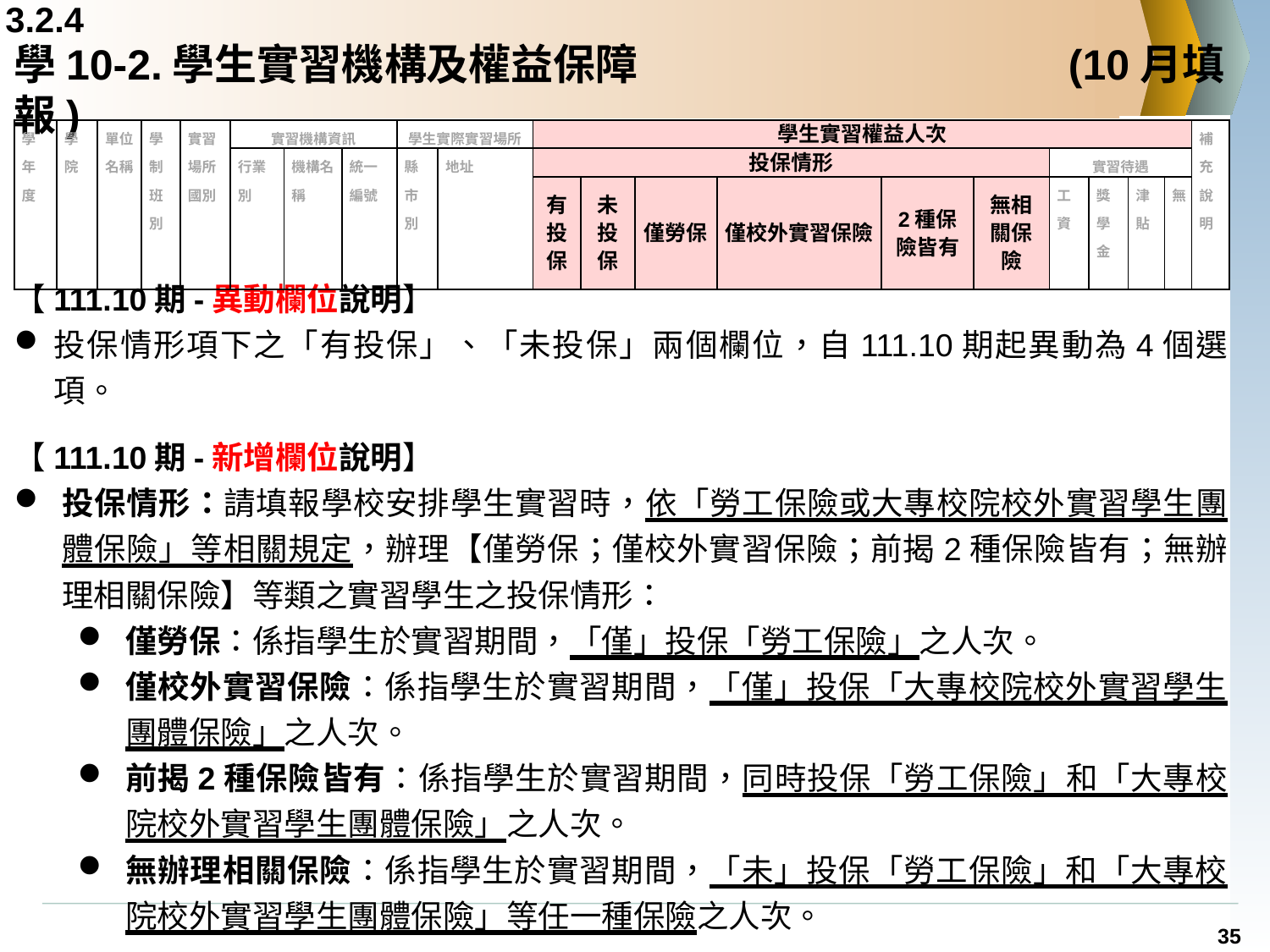

3.2.4
# 學10-2.學生實習機構及權益保障				   (10月填報)
| 學年度 | 學院 | 單位名稱 | 學制班別 | 實習場所國別 | 實習機構資訊 |  |  | 學生實際實習場所 |  | 學生實習權益人次 |  |  |  |  |  |  |  |  |  | 補充說明 |
| --- | --- | --- | --- | --- | --- | --- | --- | --- | --- | --- | --- | --- | --- | --- | --- | --- | --- | --- | --- | --- |
|  |  |  |  |  | 行業別 | 機構名稱 | 統一編號 | 縣市別 | 地址 | 投保情形 |  |  |  |  |  | 實習待遇 |  |  |  |  |
|  |  |  |  |  |  |  |  |  |  | 有投保 | 未投保 | 僅勞保 | 僅校外實習保險 | 2種保險皆有 | 無相關保險 | 工資 | 獎學金 | 津貼 | 無 |  |
【111.10期-異動欄位說明】
投保情形項下之「有投保」、「未投保」兩個欄位，自111.10期起異動為4個選項。

【111.10期-新增欄位說明】
投保情形：請填報學校安排學生實習時，依「勞工保險或大專校院校外實習學生團體保險」等相關規定，辦理【僅勞保；僅校外實習保險；前揭2種保險皆有；無辦理相關保險】等類之實習學生之投保情形：
僅勞保：係指學生於實習期間，「僅」投保「勞工保險」之人次。
僅校外實習保險：係指學生於實習期間，「僅」投保「大專校院校外實習學生團體保險」之人次。
前揭2種保險皆有：係指學生於實習期間，同時投保「勞工保險」和「大專校院校外實習學生團體保險」之人次。
無辦理相關保險：係指學生於實習期間，「未」投保「勞工保險」和「大專校院校外實習學生團體保險」等任一種保險之人次。